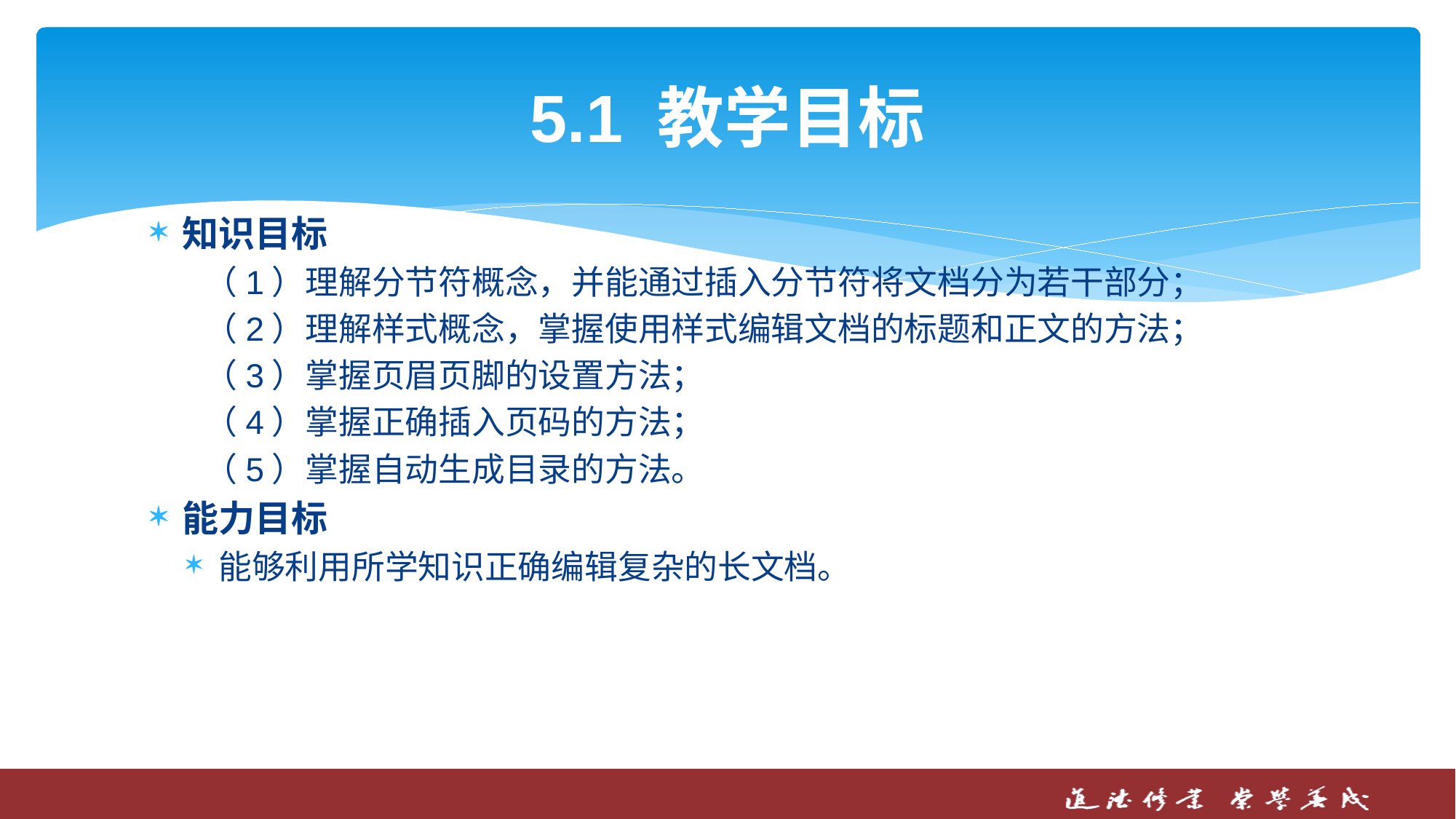

# 5.1 教学目标
知识目标
（1）理解分节符概念，并能通过插入分节符将文档分为若干部分；
（2）理解样式概念，掌握使用样式编辑文档的标题和正文的方法；
（3）掌握页眉页脚的设置方法；
（4）掌握正确插入页码的方法；
（5）掌握自动生成目录的方法。
能力目标
能够利用所学知识正确编辑复杂的长文档。